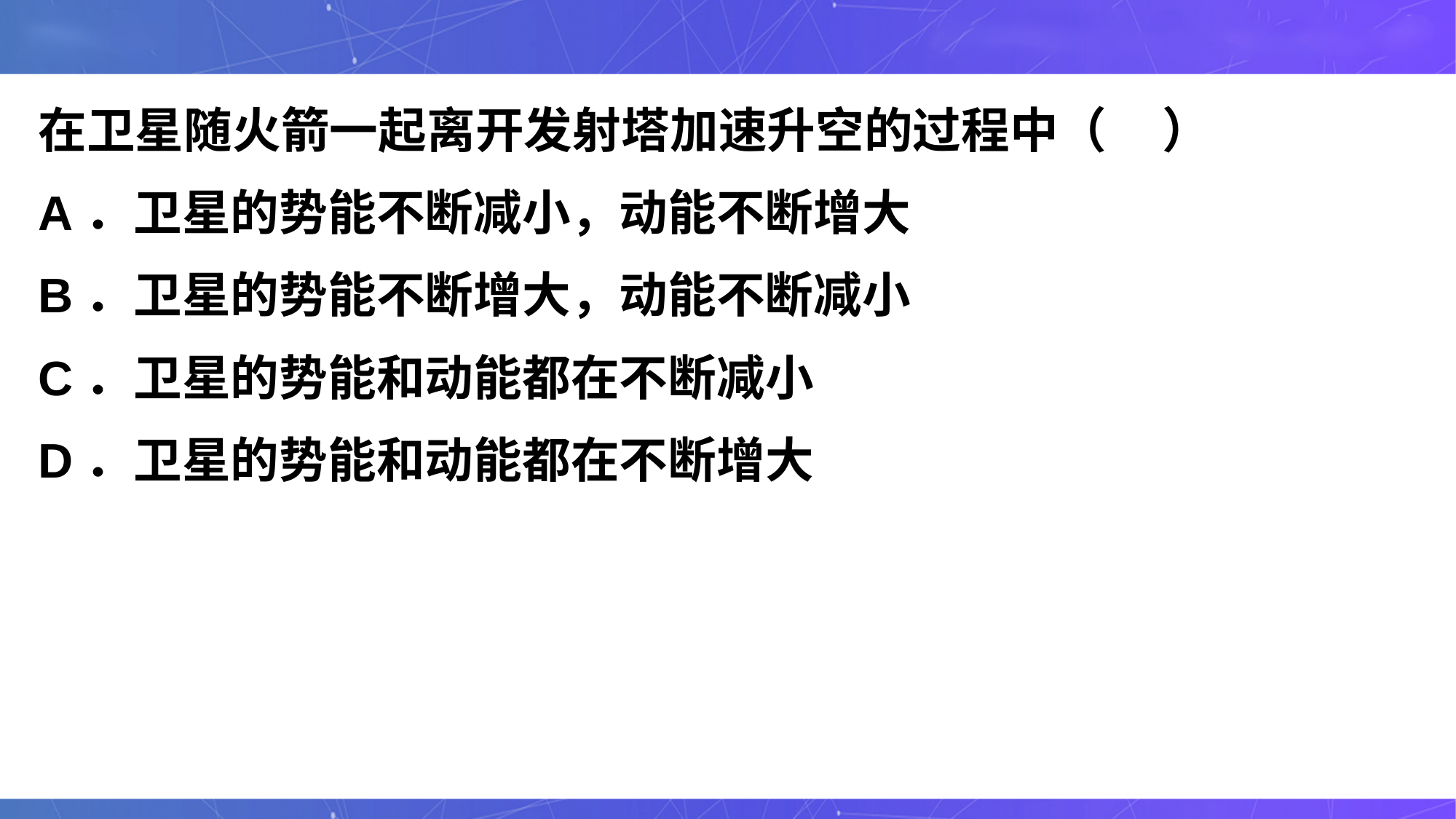

在卫星随火箭一起离开发射塔加速升空的过程中（     ）
A．卫星的势能不断减小，动能不断增大
B．卫星的势能不断增大，动能不断减小
C．卫星的势能和动能都在不断减小
D．卫星的势能和动能都在不断增大